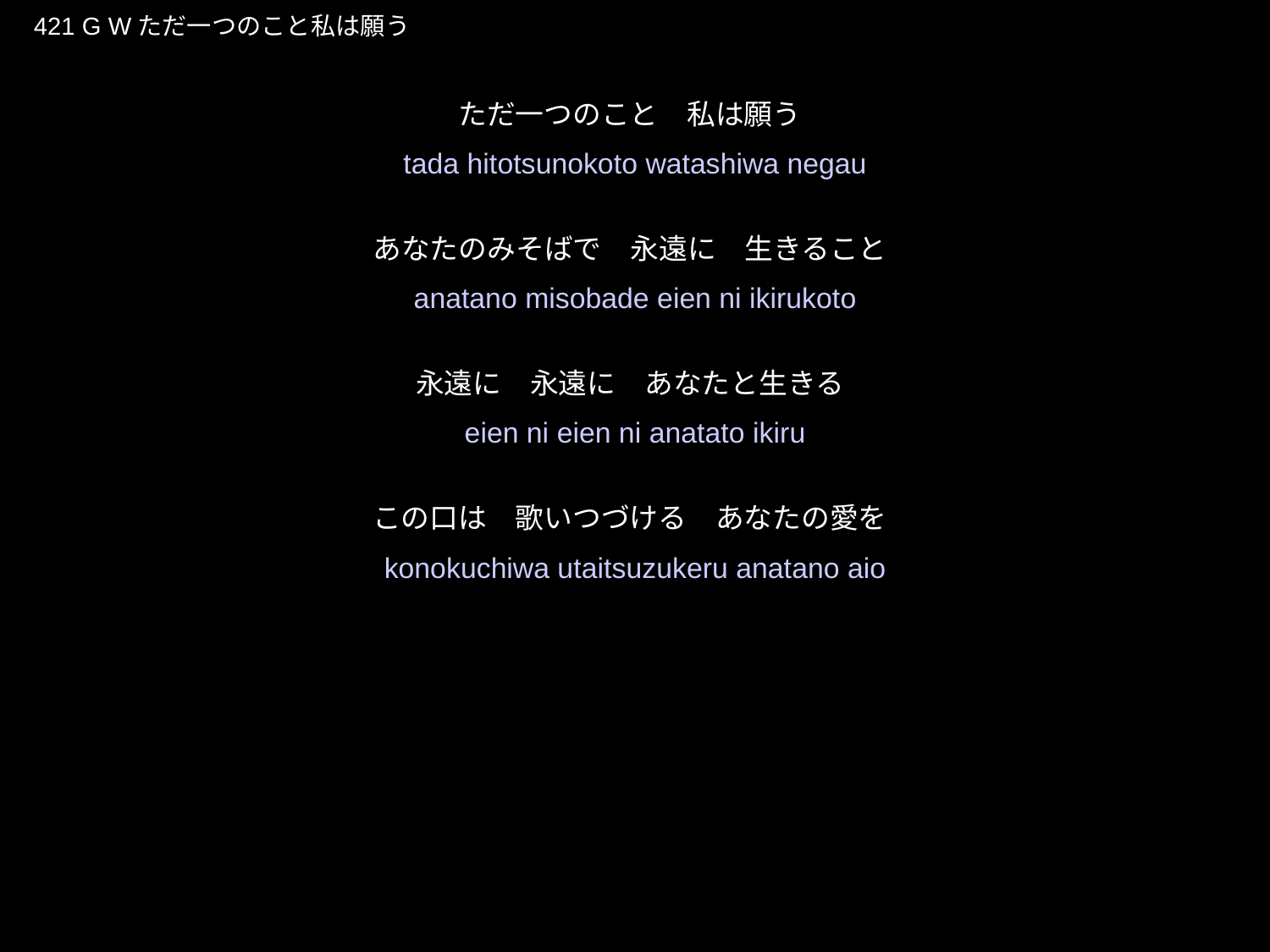

ただひとつのことわたしはねがう
★W
421 G Wただ一つのこと私は願う
★
ただ一つのこと　私は願う

あなたのみそばで　永遠に　生きること

永遠に　永遠に　あなたと生きる

この口は　歌いつづける　あなたの愛を
tada hitotsunokoto watashiwa negau

anatano misobade eien ni ikirukoto

eien ni eien ni anatato ikiru

konokuchiwa utaitsuzukeru anatano aio